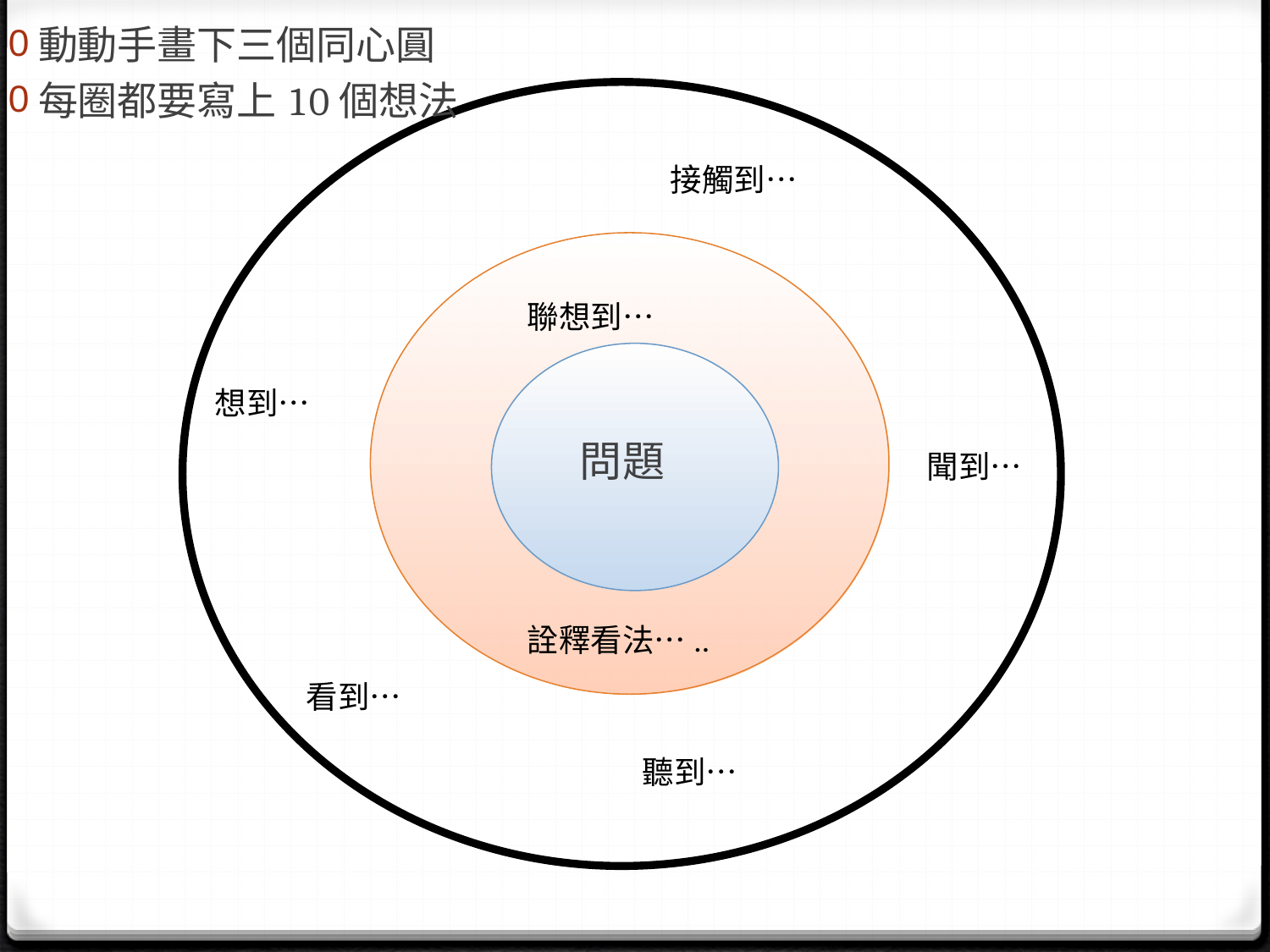

動動手畫下三個同心圓
每圈都要寫上10個想法

接觸到…
想到…
聞到…
看到…
聽到…

聯想到…
詮釋看法…..

問題